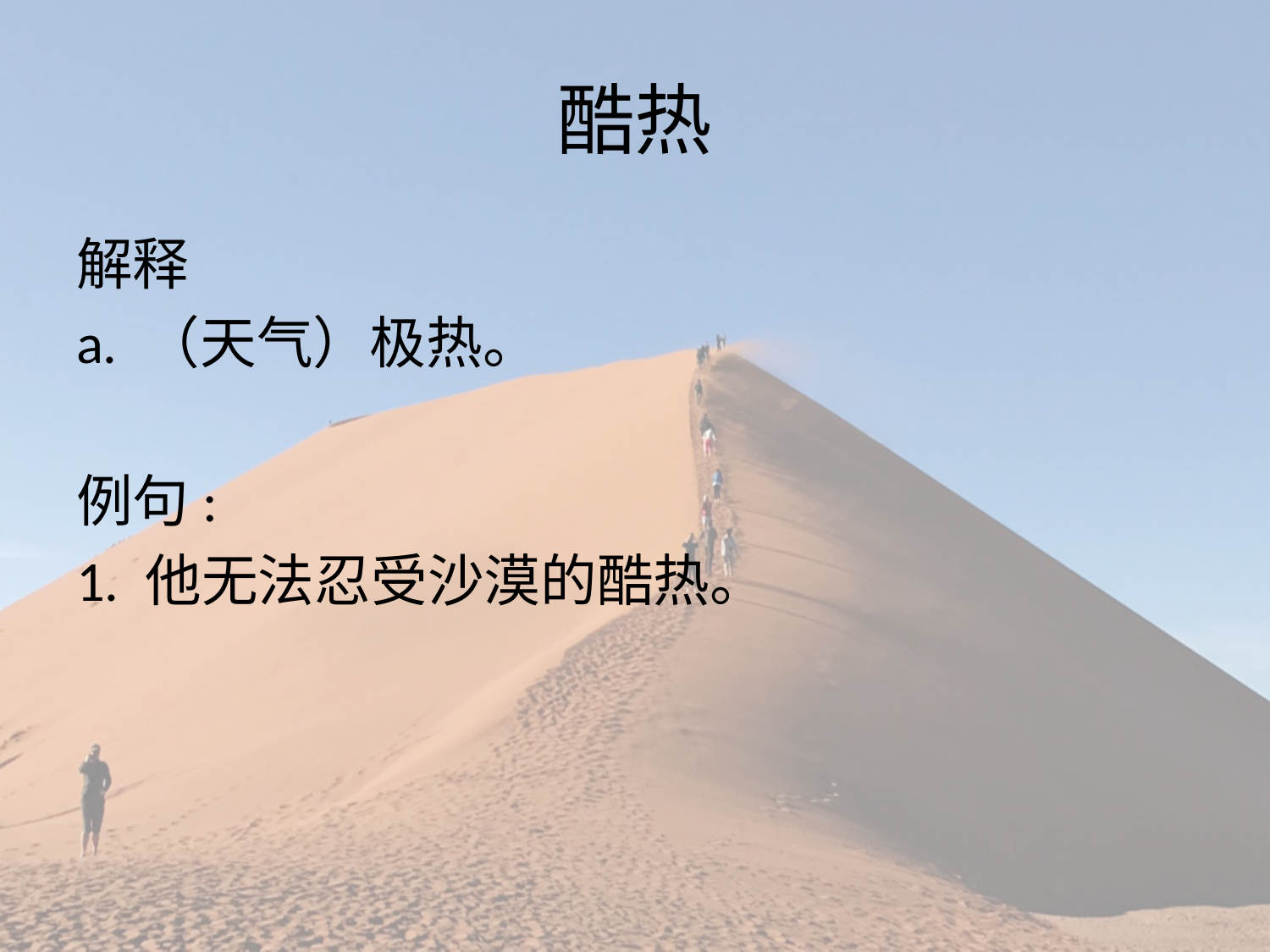

# 酷热
解释
a. （天气）极热。

例句:
1. 他无法忍受沙漠的酷热。